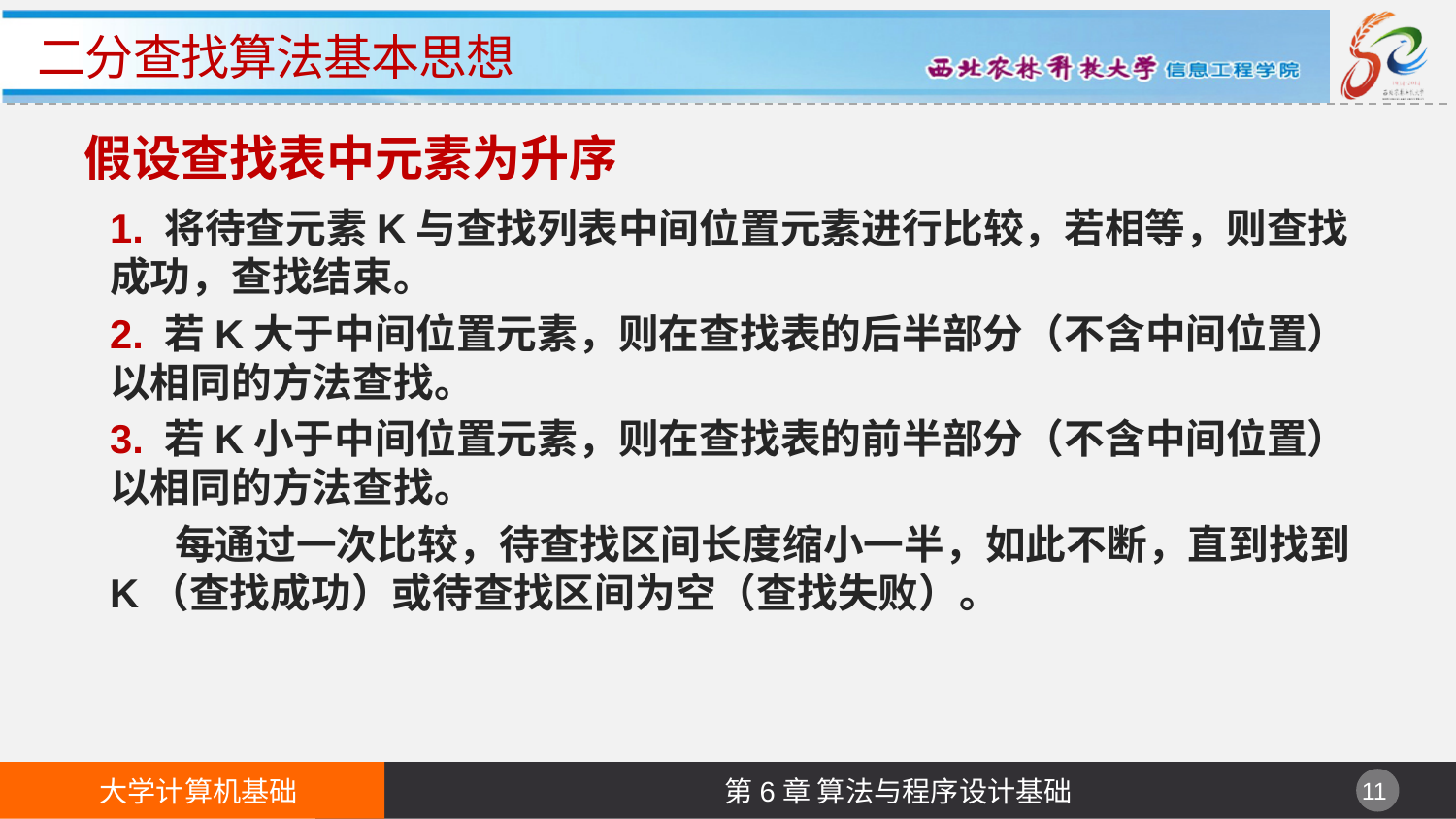

# 二分查找算法基本思想
假设查找表中元素为升序
1. 将待查元素K与查找列表中间位置元素进行比较，若相等，则查找成功，查找结束。
2. 若K大于中间位置元素，则在查找表的后半部分（不含中间位置）以相同的方法查找。
3. 若K小于中间位置元素，则在查找表的前半部分（不含中间位置）以相同的方法查找。
      每通过一次比较，待查找区间长度缩小一半，如此不断，直到找到K（查找成功）或待查找区间为空（查找失败）。